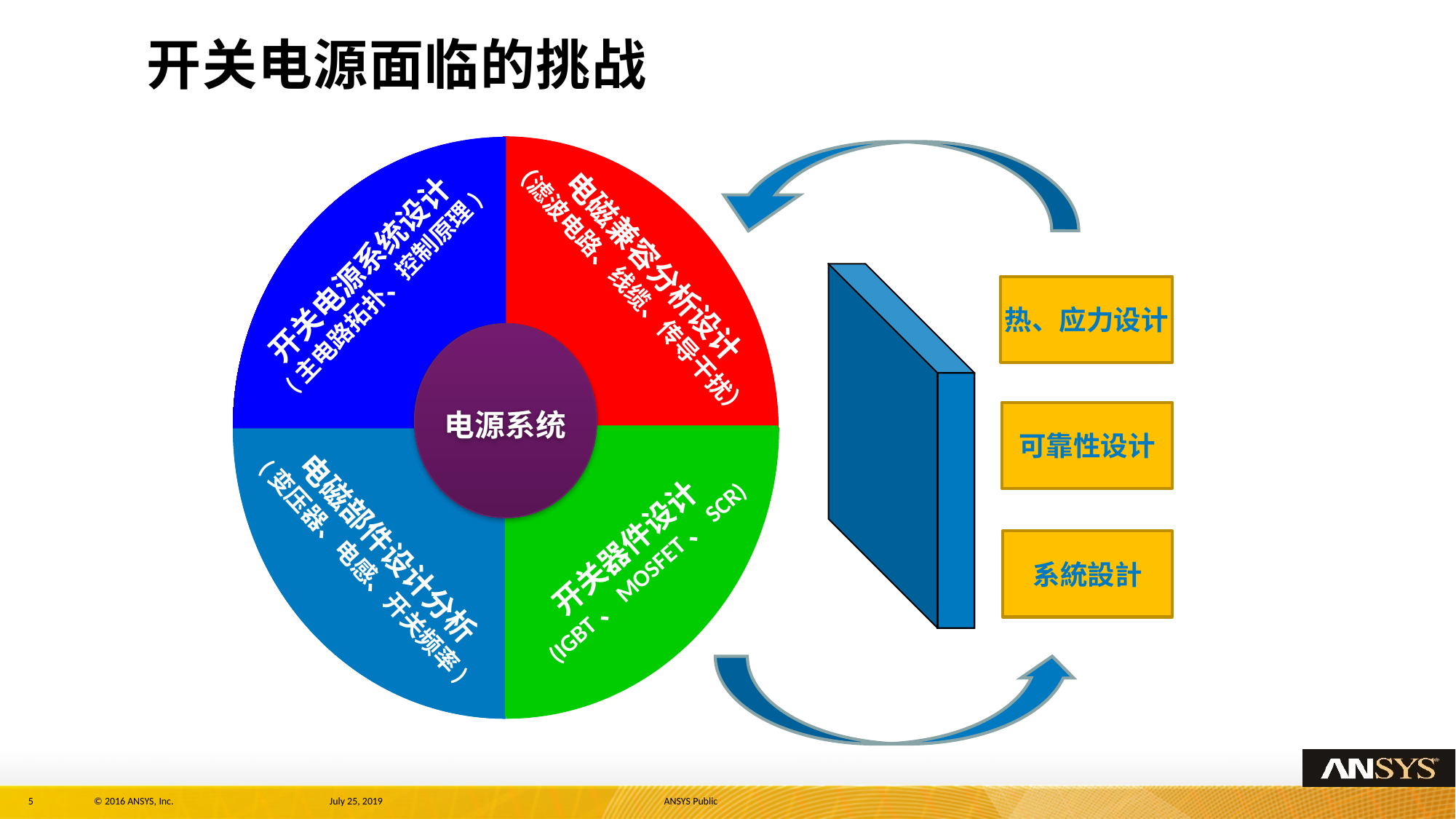

# 开关电源面临的挑战

电磁兼容分析设计
（滤波电路、线缆、传导干扰）

开关电源系统设计
(主电路拓扑、控制原理)

热、应力设计
系統設計
可靠性设计

电源系统

电磁部件设计分析
(变压器、电感、开关频率)

开关器件设计
(IGBT、MOSFET、SCR)